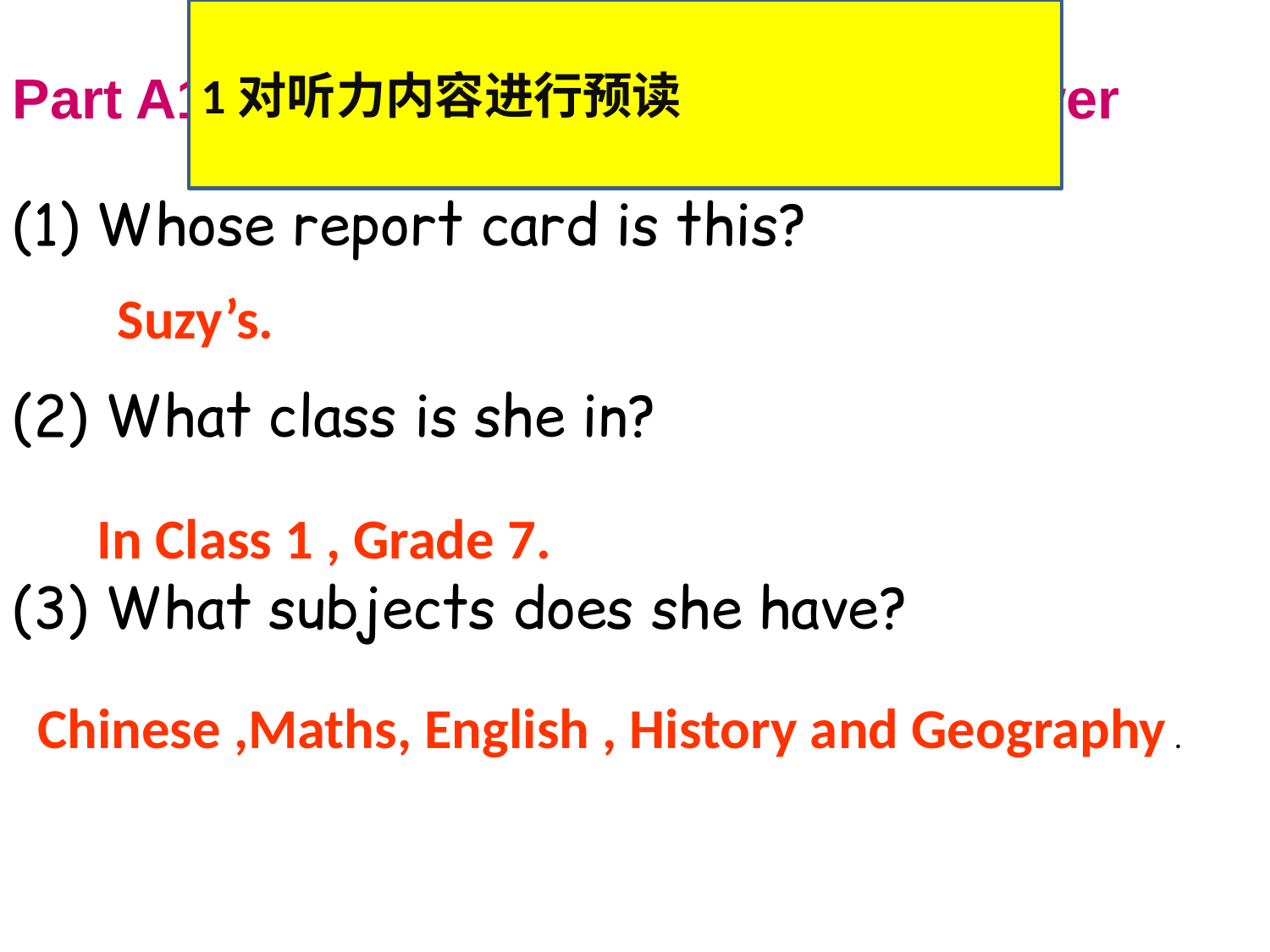

1对听力内容进行预读
Part A1: Read the report card and answer

(1) Whose report card is this?

(2) What class is she in?

(3) What subjects does she have?

Suzy’s.
In Class 1 , Grade 7.
Chinese ,Maths, English , History and Geography .